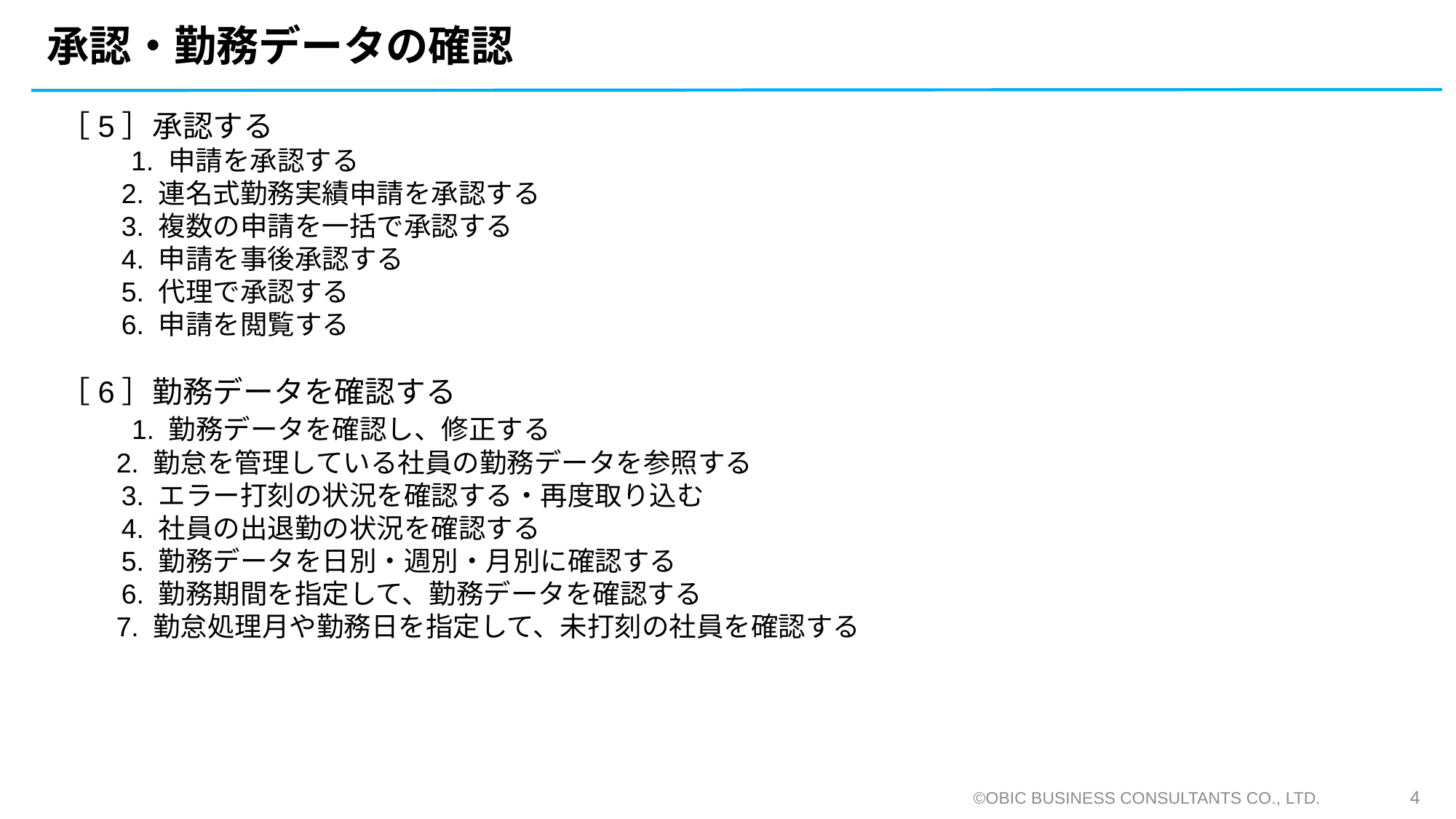

# 承認・勤務データの確認
［5］承認する
     　 1. 申請を承認する
        2. 連名式勤務実績申請を承認する
        3. 複数の申請を一括で承認する
        4. 申請を事後承認する
        5. 代理で承認する
        6. 申請を閲覧する

［6］勤務データを確認する
 　     1. 勤務データを確認し、修正する
        2. 勤怠を管理している社員の勤務データを参照する
        3. エラー打刻の状況を確認する・再度取り込む
        4. 社員の出退勤の状況を確認する
        5. 勤務データを日別・週別・月別に確認する
        6. 勤務期間を指定して、勤務データを確認する
        7. 勤怠処理月や勤務日を指定して、未打刻の社員を確認する

©OBIC BUSINESS CONSULTANTS CO., LTD.
4